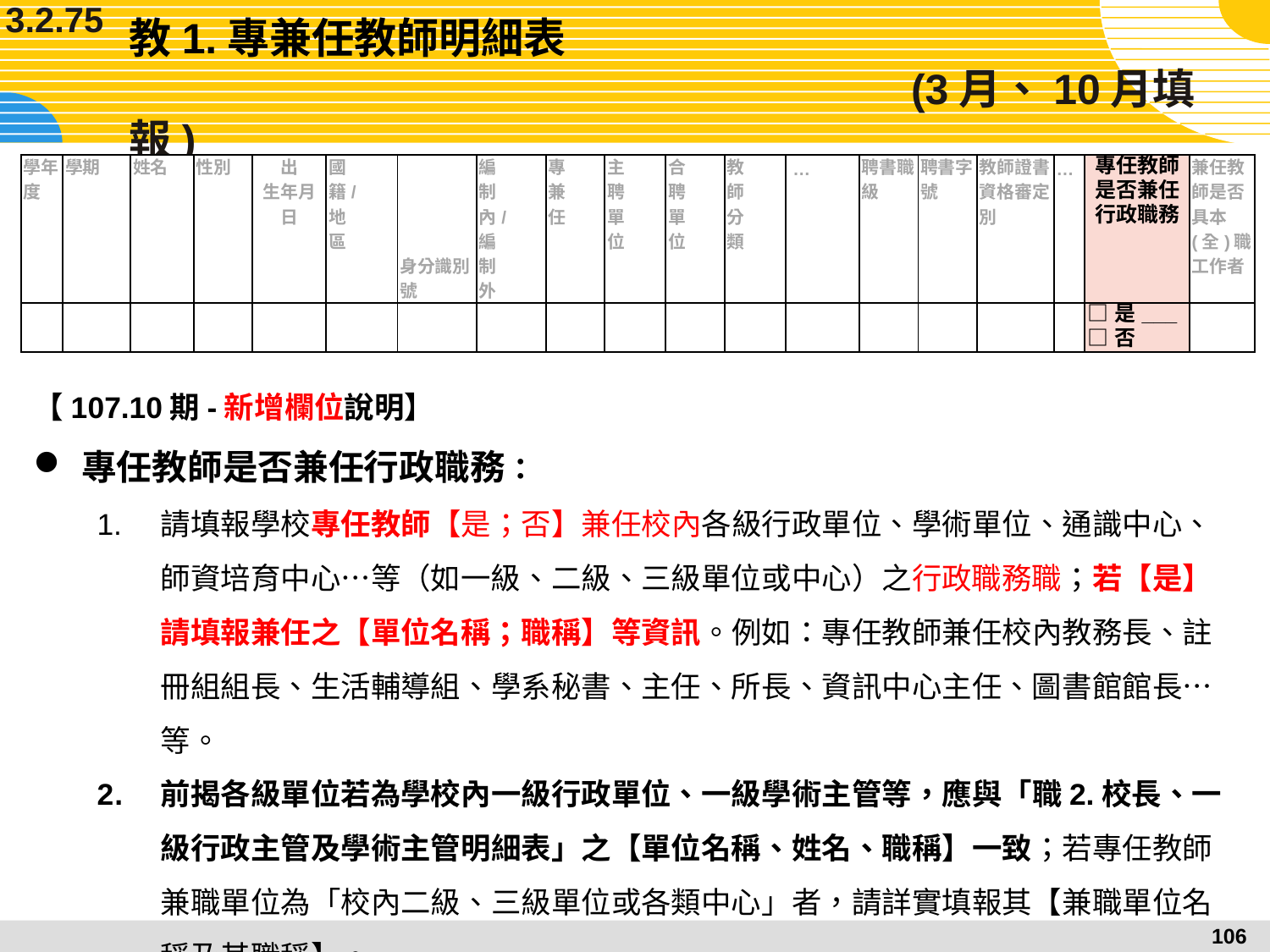

3.2.75
# 教1.專兼任教師明細表 (3月、10月填報)
| 學年度 | 學期 | 姓名 | 性別 | 出 生年月日 | 國 籍/ 地 區 | 身分識別號 | 編 制 內/ 編 制 外 | 專 兼 任 | 主 聘 單 位 | 合 聘 單 位 | 教 師 分 類 | … | 聘書職級 | 聘書字號 | 教師證書資格審定別 | … | 專任教師是否兼任行政職務 | 兼任教師是否具本(全)職工作者 |
| --- | --- | --- | --- | --- | --- | --- | --- | --- | --- | --- | --- | --- | --- | --- | --- | --- | --- | --- |
|  |  |  |  |  |  |  |  |  |  |  |  |  |  |  |  |  | □是\_\_\_ □否 |  |
【107.10期-新增欄位說明】
專任教師是否兼任行政職務：
請填報學校專任教師【是；否】兼任校內各級行政單位、學術單位、通識中心、師資培育中心…等（如一級、二級、三級單位或中心）之行政職務職；若【是】請填報兼任之【單位名稱；職稱】等資訊。例如：專任教師兼任校內教務長、註冊組組長、生活輔導組、學系秘書、主任、所長、資訊中心主任、圖書館館長…等。
前揭各級單位若為學校內一級行政單位、一級學術主管等，應與「職2.校長、一級行政主管及學術主管明細表」之【單位名稱、姓名、職稱】一致；若專任教師兼職單位為「校內二級、三級單位或各類中心」者，請詳實填報其【兼職單位名稱及其職稱】。